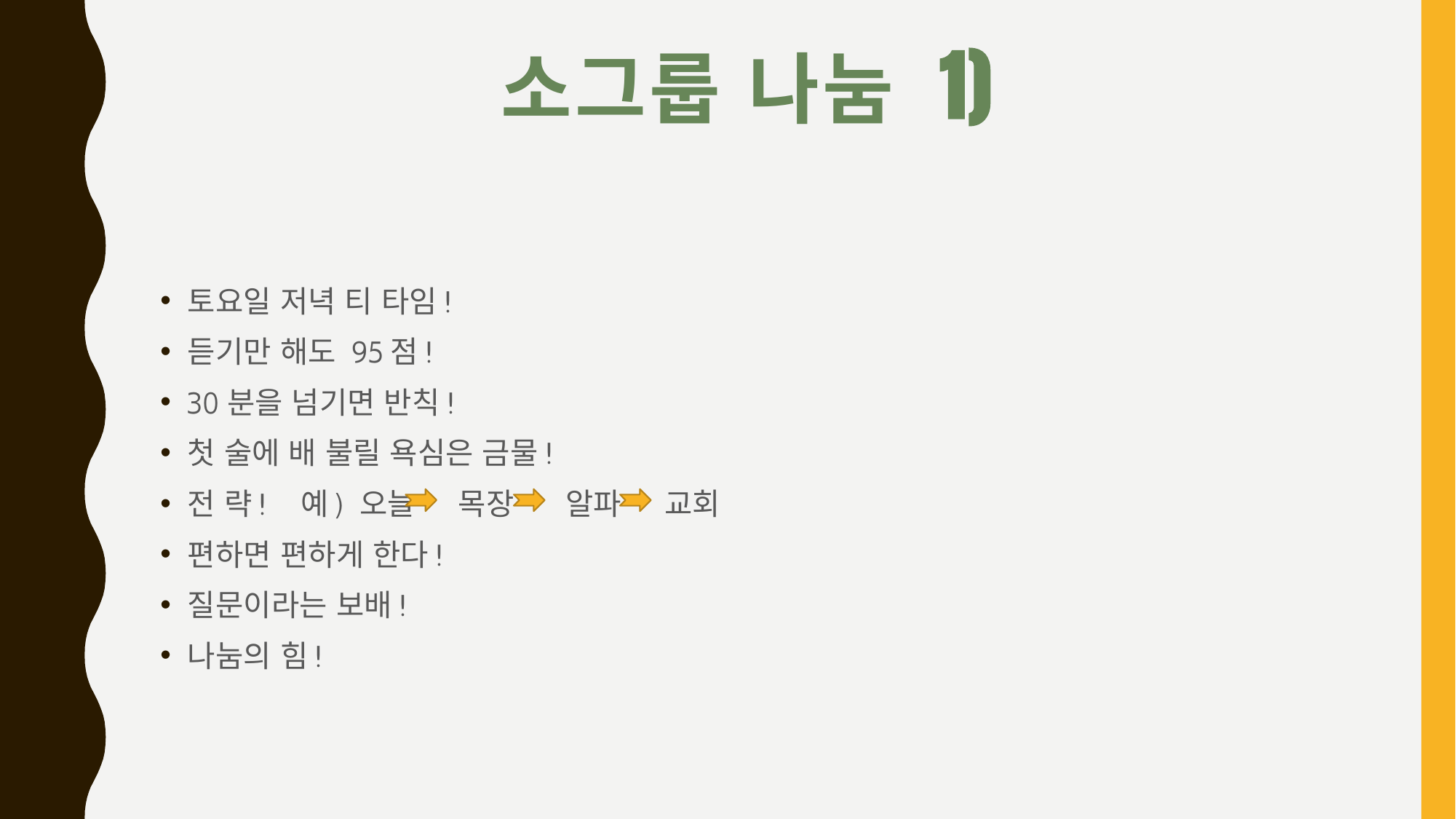

# 소그룹 나눔 1)
토요일 저녁 티 타임!
듣기만 해도 95점!
30분을 넘기면 반칙!
첫 술에 배 불릴 욕심은 금물!
전 략!   예) 오늘     목장      알파     교회
편하면 편하게 한다!
질문이라는 보배!
나눔의 힘!